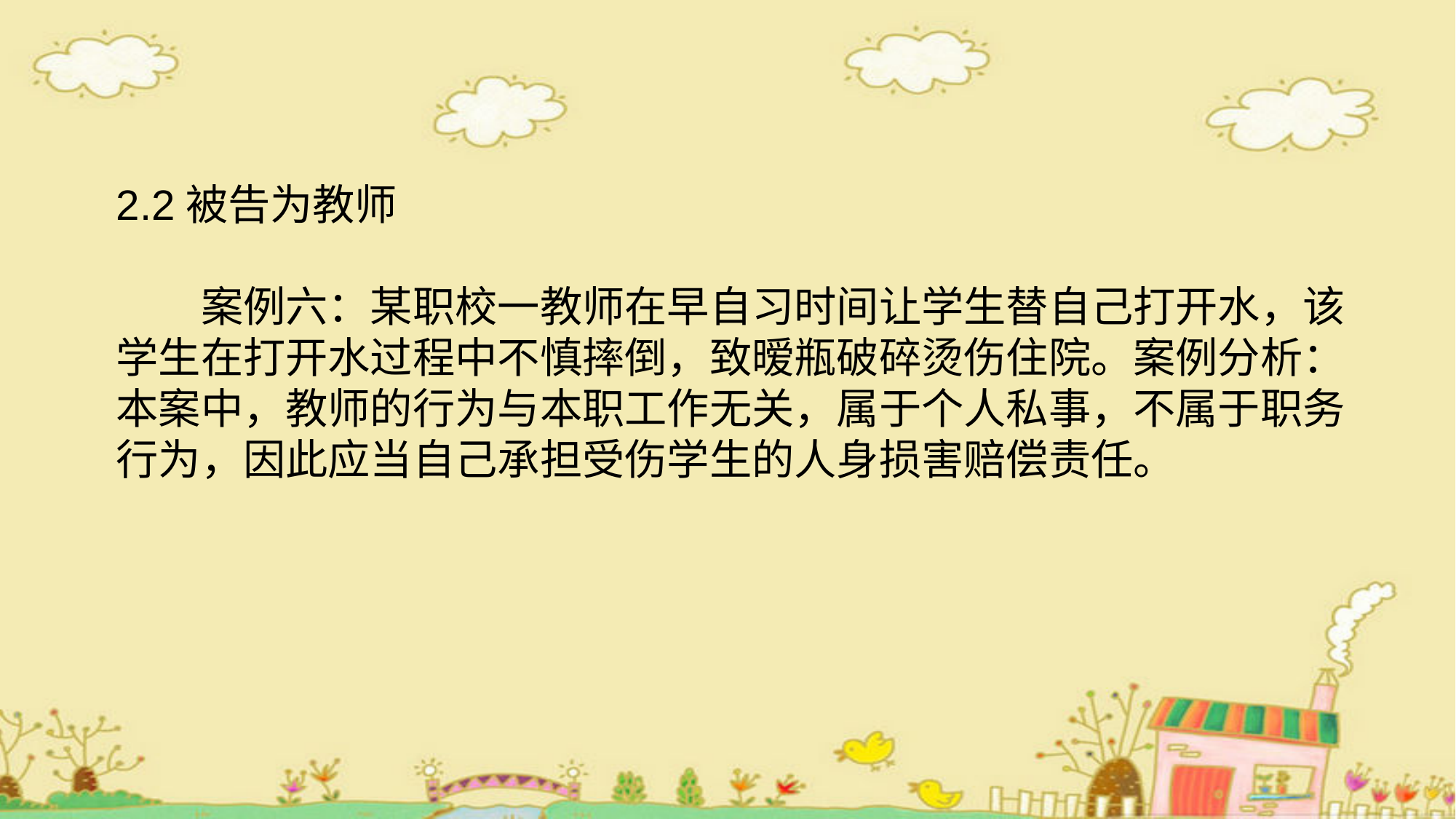

2.2被告为教师

　　案例六：某职校一教师在早自习时间让学生替自己打开水，该学生在打开水过程中不慎摔倒，致暧瓶破碎烫伤住院。案例分析：本案中，教师的行为与本职工作无关，属于个人私事，不属于职务行为，因此应当自己承担受伤学生的人身损害赔偿责任。